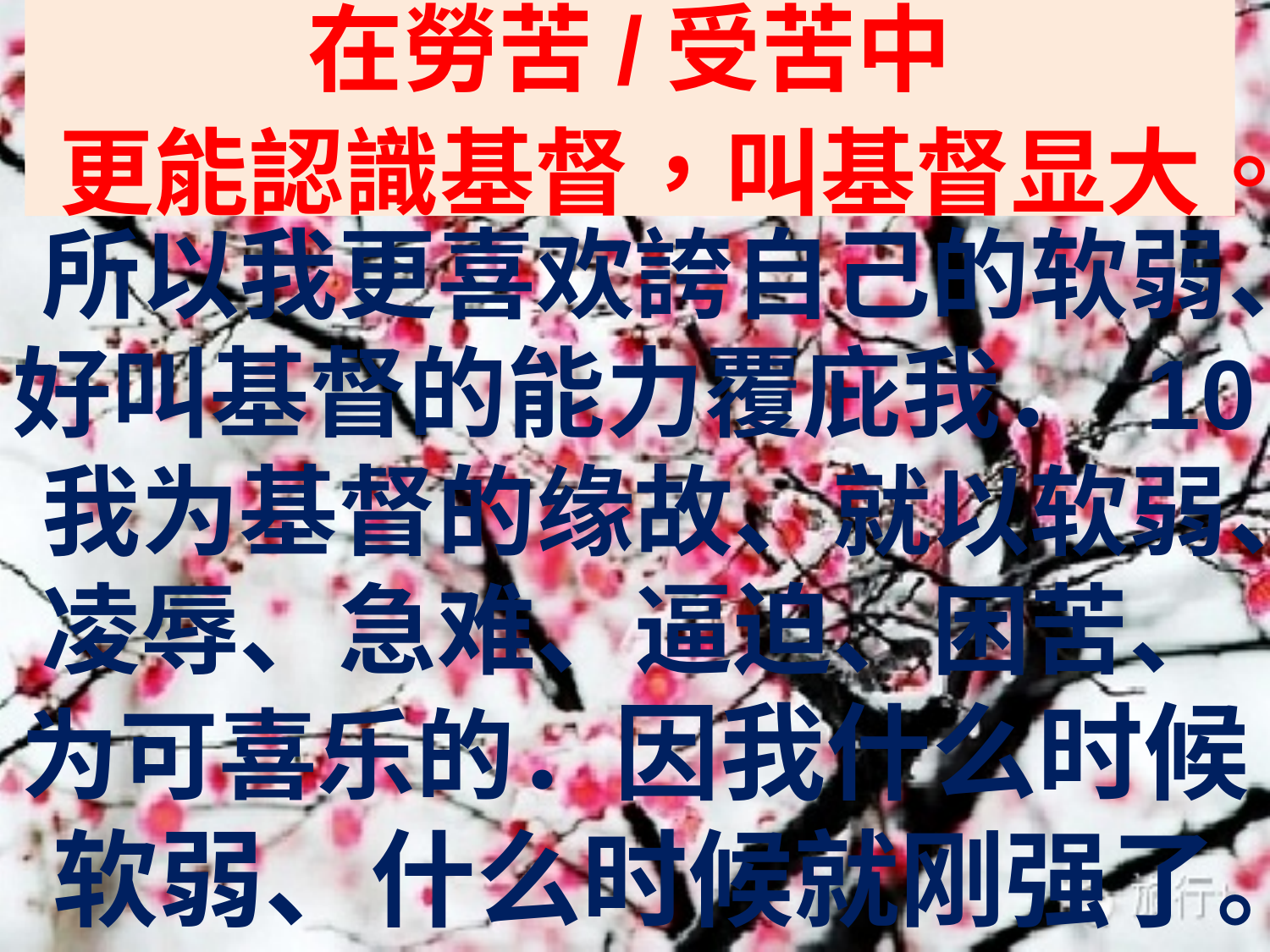

在勞苦/受苦中
更能認識基督，叫基督显大。
所以我更喜欢誇自己的软弱、好叫基督的能力覆庇我． 10我为基督的缘故、就以软弱、凌辱、急难、逼迫、困苦、为可喜乐的．因我什么时候软弱、什么时候就刚强了。